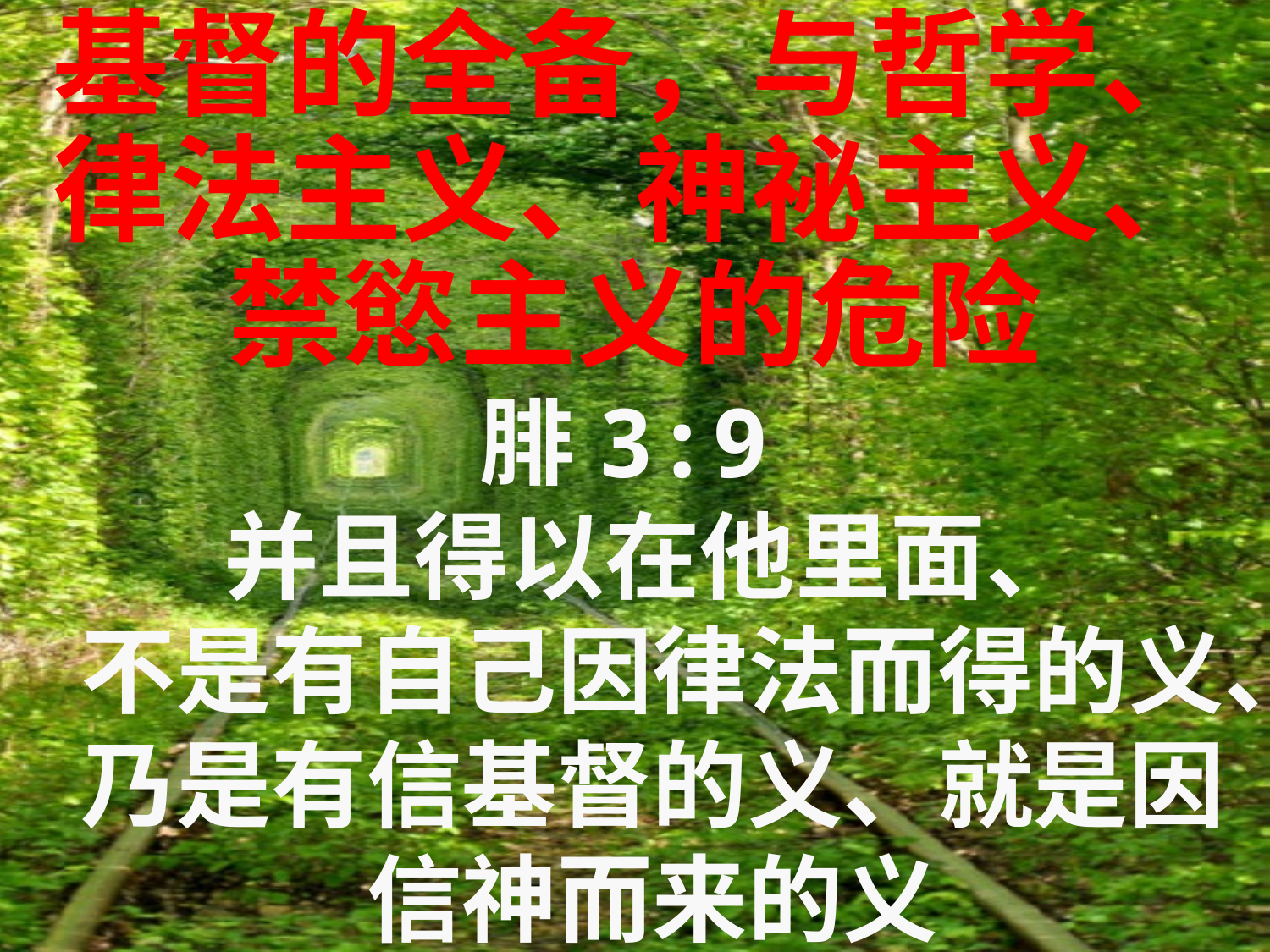

基督的全备，与哲学、律法主义、神祕主义、禁慾主义的危险
腓3:9
并且得以在他里面、
不是有自己因律法而得的义、乃是有信基督的义、就是因信神而来的义